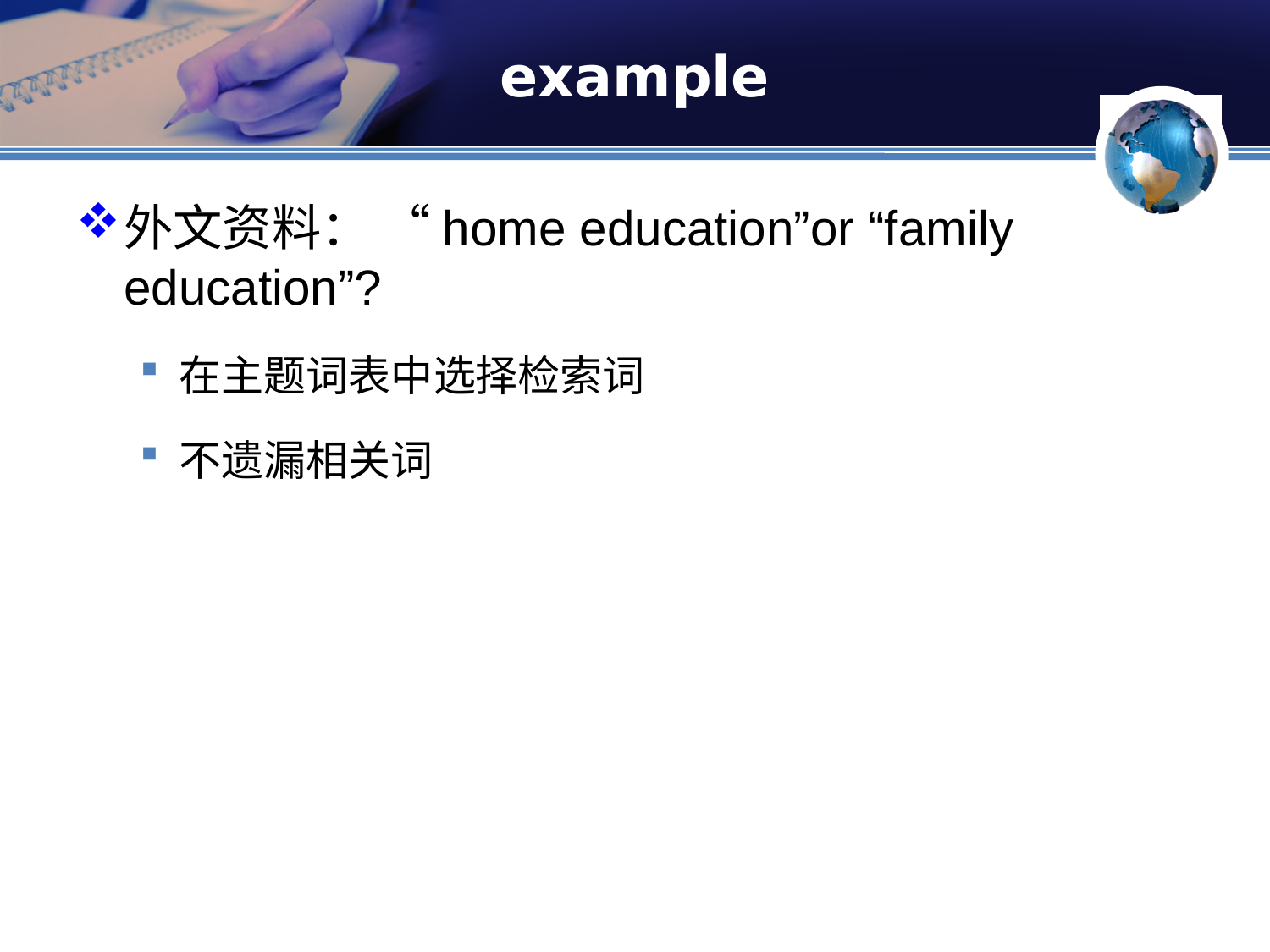

# example
外文资料： “home education”or “family education”?
在主题词表中选择检索词
不遗漏相关词